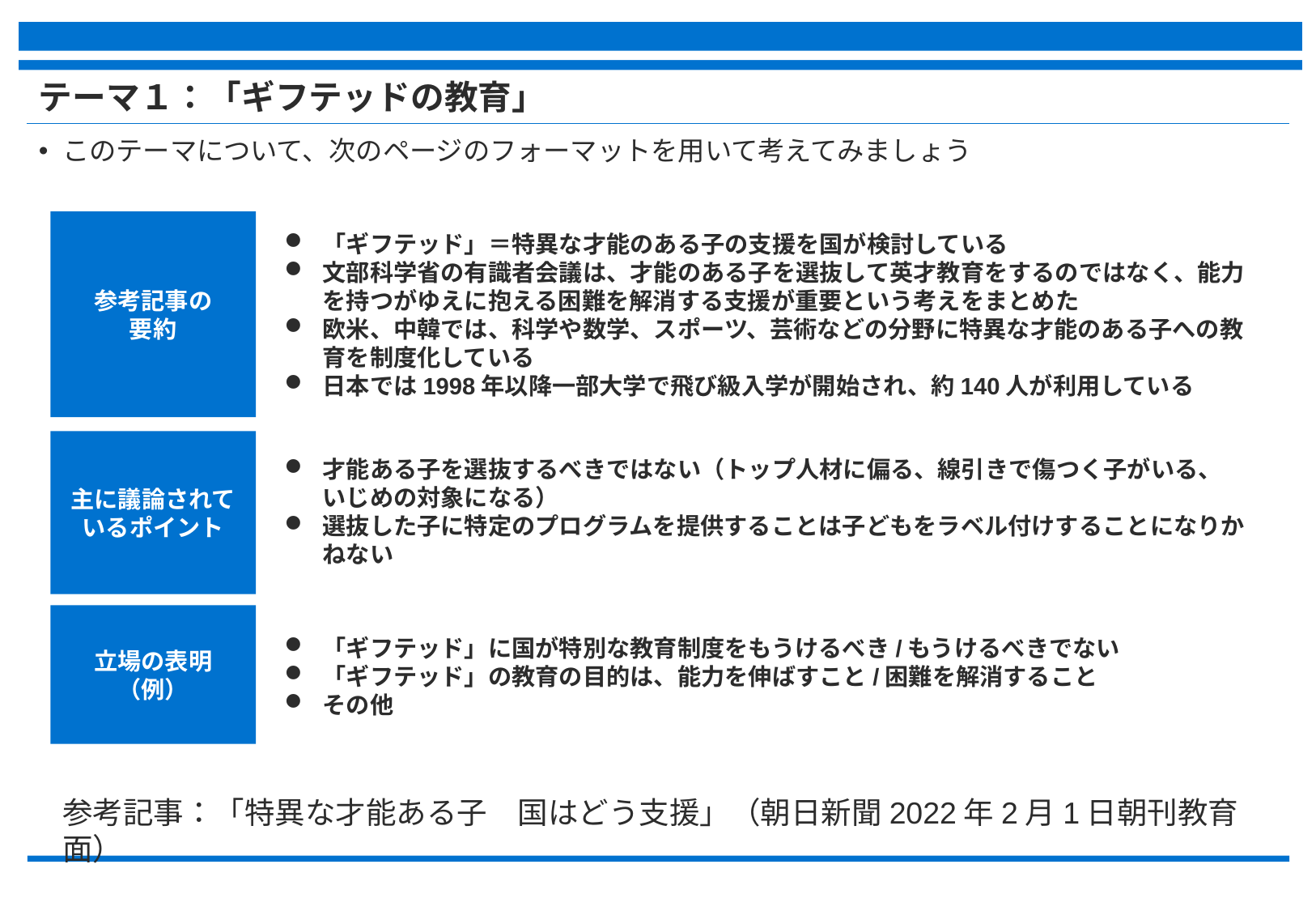

# テーマ１：「ギフテッドの教育」
このテーマについて、次のページのフォーマットを用いて考えてみましょう
参考記事の
要約​
「ギフテッド」＝特異な才能のある子の支援を国が検討している
文部科学省の有識者会議は、才能のある子を選抜して英才教育をするのではなく、能力を持つがゆえに抱える困難を解消する支援が重要という考えをまとめた
欧米、中韓では、科学や数学、スポーツ、芸術などの分野に特異な才能のある子への教育を制度化している
日本では1998年以降一部大学で飛び級入学が開始され、約140人が利用している
主に議論されているポイント
才能ある子を選抜するべきではない（トップ人材に偏る、線引きで傷つく子がいる、いじめの対象になる）
選抜した子に特定のプログラムを提供することは子どもをラベル付けすることになりかねない
立場の表明（例）
「ギフテッド」に国が特別な教育制度をもうけるべき/もうけるべきでない
「ギフテッド」の教育の目的は、能力を伸ばすこと/困難を解消すること
その他
参考記事：「特異な才能ある子　国はどう支援」（朝日新聞2022年2月1日朝刊教育面）